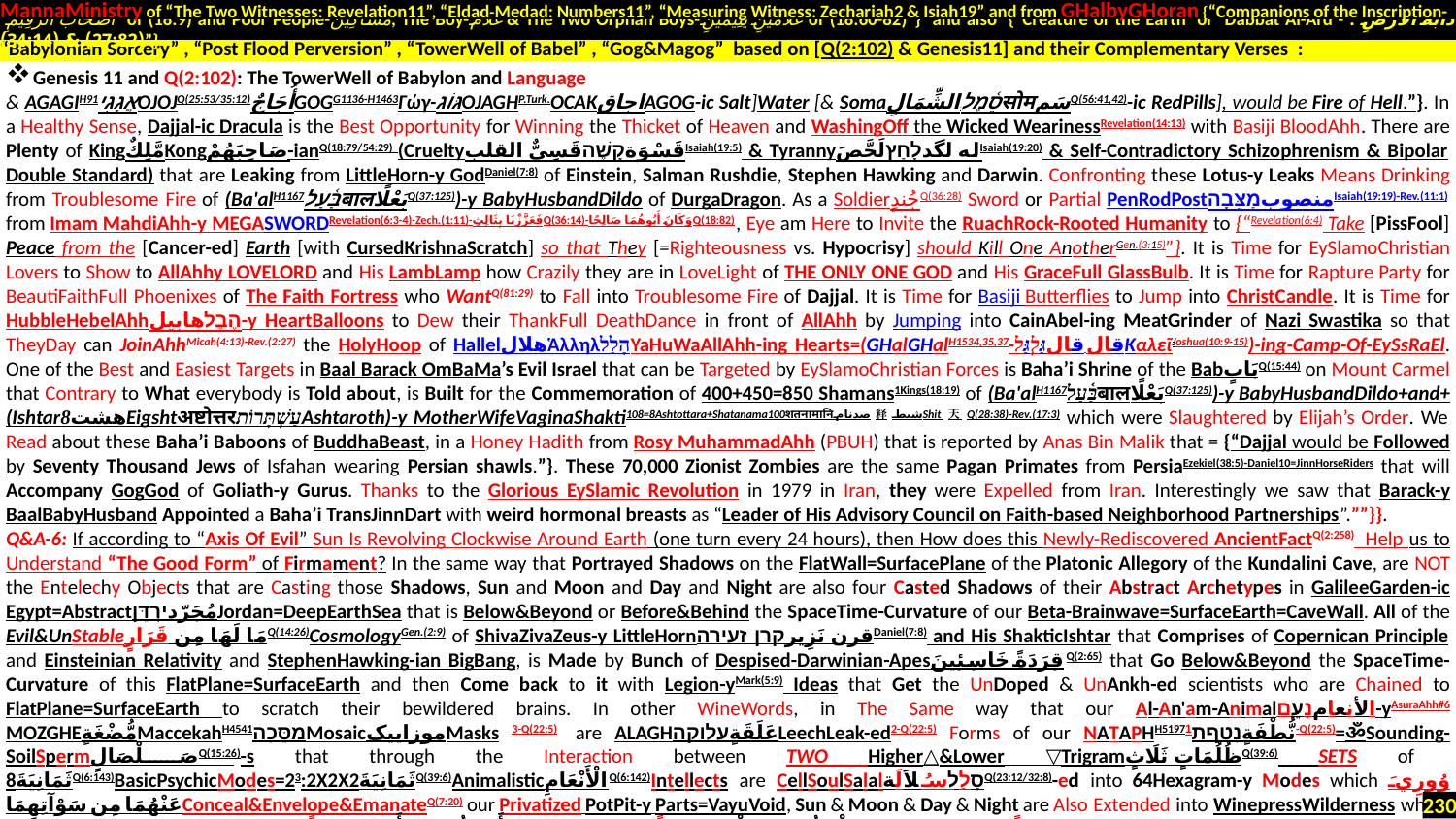

MannaMinistry of “The Two Witnesses: Revelation11”, “Eldad-Medad: Numbers11”, “Measuring Witness: Zechariah2 & Isiah19” and from GHalbyGHoran {“Companions of the Inscription-
 أَصْحَابَ الرَّقِيمِ  of (18:9) and Poor People-مَسَاكِينَ, The Boy-غُلَامُ & The Two Orphan Boys-غُلَامَيْنِ يَتِيمَيْنِ of (18:60-82)”}  and also  {“Creature of the Earth  or  Dabbat Al-Ard - دَابَّةُ الْأَرْضِ : (27:82) & (34:14)”}
.
Genesis 11 and Q(2:102): The TowerWell of Babylon and Language
& AGAGIH91אֲגָגִיOJOJQ(25:53/35:12)أُجَاجٌGOGG1136-H1463Γώγ-גּוֹגOJAGHP.Turk.OCAKاجاقAGOG-ic Salt]Water [& Somaסֵ֫מֶל-الشِّمَالِसोमسَمQ(56:41,42)-ic RedPills], would be Fire of Hell.”}. In a Healthy Sense, Dajjal-ic Dracula is the Best Opportunity for Winning the Thicket of Heaven and WashingOff the Wicked WearinessRevelation(14:13) with Basiji BloodAhh. There are Plenty of KingمَّلِكٌKongصَاحِبَهُمْ-ianQ(18:79/54:29) (Crueltyقَسْوَةקָשֶׁהقَسِيٌّ القلبIsaiah(19:5) & Tyrannyله لگدלָחַץلَحَّصَIsaiah(19:20) & Self-Contradictory Schizophrenism & Bipolar Double Standard) that are Leaking from LittleHorn-y GodDaniel(7:8) of Einstein, Salman Rushdie, Stephen Hawking and Darwin. Confronting these Lotus-y Leaks Means Drinking from Troublesome Fire of (Ba'alH1167בַּ֫עַלबालبَعْلًاQ(37:125))-y BabyHusbandDildo of DurgaDragon. As a SoldierجُندٍQ(36:28) Sword or Partial PenRodPostمنصوبמַצֵּבָהIsaiah(19:19)-Rev.(11:1) from Imam MahdiAhh-y MEGASWORDRevelation(6:3-4)-Zech.(1:11)-فَعَزَّزْنَا بِثَالِثٍQ(36:14)-وَكَانَ أَبُوهُمَا صَالِحًاQ(18:82)., Eye am Here to Invite the RuachRock-Rooted Humanity to {“Revelation(6:4) Take [PissFool] Peace from the [Cancer-ed] Earth [with CursedKrishnaScratch] so that They [=Righteousness vs. Hypocrisy] should Kill One AnotherGen.(3:15)”}. It is Time for EySlamoChristian Lovers to Show to AllAhhy LoveLord and His LambLamp how Crazily they are in LoveLight of THE ONLY ONE GOD and His GraceFull GlassBulb. It is Time for Rapture Party for BeautiFaithFull Phoenixes of The Faith Fortress who WantQ(81:29) to Fall into Troublesome Fire of Dajjal. It is Time for Basiji Butterflies to Jump into ChristCandle. It is Time for HubbleHebelAhhהֶבֶלهابیل-y HeartBalloons to Dew their ThankFull DeathDance in front of AllAhh by Jumping into CainAbel-ing MeatGrinder of Nazi Swastika so that TheyDay can JoinAhhMicah(4:13)-Rev.(2:27) the HolyHoop of HallelهلالἉλληλהָלַלYaHuWaAllAhh-ing Hearts=(GHalGHalH1534,35,37-قال قالגַּלְגַּלΚαλεῖJoshua(10:9-15))-ing-Camp-Of-EySsRaEl. One of the Best and Easiest Targets in Baal Barack OmBaMa’s Evil Israel that can be Targeted by EySlamoChristian Forces is Baha’i Shrine of the BabبَابٍQ(15:44) on Mount Carmel that Contrary to What everybody is Told about, is Built for the Commemoration of 400+450=850 Shamans1Kings(18:19) of (Ba'alH1167בַּ֫עַלबालبَعْلًاQ(37:125))-y BabyHusbandDildo+and+ (Ishtarهشت8Eigshtअष्टोत्तरעַשְׁתָּרוֹתAshtaroth)-y MotherWifeVaginaShakti108=8Ashtottara+Shatanama100शतनामानिصدنام释شیطShit天Q(28:38)-Rev.(17:3) which were Slaughtered by Elijah’s Order. We Read about these Baha’i Baboons of BuddhaBeast, in a Honey Hadith from Rosy MuhammadAhh (PBUH) that is reported by Anas Bin Malik that = {“Dajjal would be Followed by Seventy Thousand Jews of Isfahan wearing Persian shawls.”}. These 70,000 Zionist Zombies are the same Pagan Primates from PersiaEzekiel(38:5)-Daniel10=JinnHorseRiders that will Accompany GogGod of Goliath-y Gurus. Thanks to the Glorious EySlamic Revolution in 1979 in Iran, they were Expelled from Iran. Interestingly we saw that Barack-y BaalBabyHusband Appointed a Baha’i TransJinnDart with weird hormonal breasts as “Leader of His Advisory Council on Faith-based Neighborhood Partnerships”.””}}.
Q&A-6: If according to “Axis Of Evil” Sun Is Revolving Clockwise Around Earth (one turn every 24 hours), then How does this Newly-Rediscovered AncientFactQ(2:258)  Help us to Understand “The Good Form” of Firmament? In the same way that Portrayed Shadows on the FlatWall=SurfacePlane of the Platonic Allegory of the Kundalini Cave, are NOT the Entelechy Objects that are Casting those Shadows, Sun and Moon and Day and Night are also four Casted Shadows of their Abstract Archetypes in GalileeGarden-ic Egypt=AbstractمُجَرّدיַרְדֵּןJordan=DeepEarthSea that is Below&Beyond or Before&Behind the SpaceTime-Curvature of our Beta-Brainwave=SurfaceEarth=CaveWall. All of the Evil&UnStableمَا لَهَا مِن قَرَارٍQ(14:26)CosmologyGen.(2:9) of ShivaZivaZeus-y LittleHornقرن نَزِيرקרן זעירהDaniel(7:8) and His ShakticIshtar that Comprises of Copernican Principle and Einsteinian Relativity and StephenHawking-ian BigBang, is Made by Bunch of Despised-Darwinian-Apesقِرَدَةً خَاسِئِينَQ(2:65) that Go Below&Beyond the SpaceTime-Curvature of this FlatPlane=SurfaceEarth and then Come back to it with Legion-yMark(5:9) Ideas that Get the UnDoped & UnAnkh-ed scientists who are Chained to FlatPlane=SurfaceEarth to scratch their bewildered brains. In other WineWords, in The Same way that our Al-An'am-Animalالأنعامנָעֵם-yAsuraAhh#6 MOZGHEمُّضْغَةٍMaccekahH4541מַסֵּכָהMosaicموزاییکMasks 3-Q(22:5). are ALAGHعَلَقَةٍעלוקהLeechLeak-ed2-Q(22:5) Forms of our NATAPHH5197نُّطْفَةٍנָטַףת1-Q(22:5)=ॐSounding-SoilSpermصَلْصَالٍQ(15:26)-s that through the Interaction between TWO Higher△&Lower ▽Trigramظُلُمَاتٍ ثَلَاثٍQ(39:6) SETS of 8ثَمَانِيَةَQ(6:143)BasicPsychicModes=23:2X2X2ثَمَانِيَةَQ(39:6)AnimalisticالْأَنْعَامِQ(6:142)Intellects are CellSoulSalalסָלַלسُلاَلَةQ(23:12/32:8)-ed into 64Hexagram-y Modes which وُورِيَ عَنْهُمَا مِن سَوْآتِهِمَاConceal&Envelope&EmanateQ(7:20) our Privatized PotPit-y Parts=VayuVoid, Sun & Moon & Day & Night are Also Extended into WinepressWilderness which is Below&Beyond The [TWO-Beforeمَا بَيْنَ أَيْدِيكُمْ.بَيْنِ أَيْدِيهِمْ سَدًّا△&Behindمَا خَلْفَكُمْ.مِنْ خَلْفِهِمْ سَدًّا▽-y-BARRIERSسَدًّاQ(36:9,45)] of our DryLandRev.(10:2) or
“Babylonian Sorcery” , “Post Flood Perversion” , “TowerWell of Babel” , “Gog&Magog”  based on [Q(2:102) & Genesis11] and their Complementary Verses  :
230